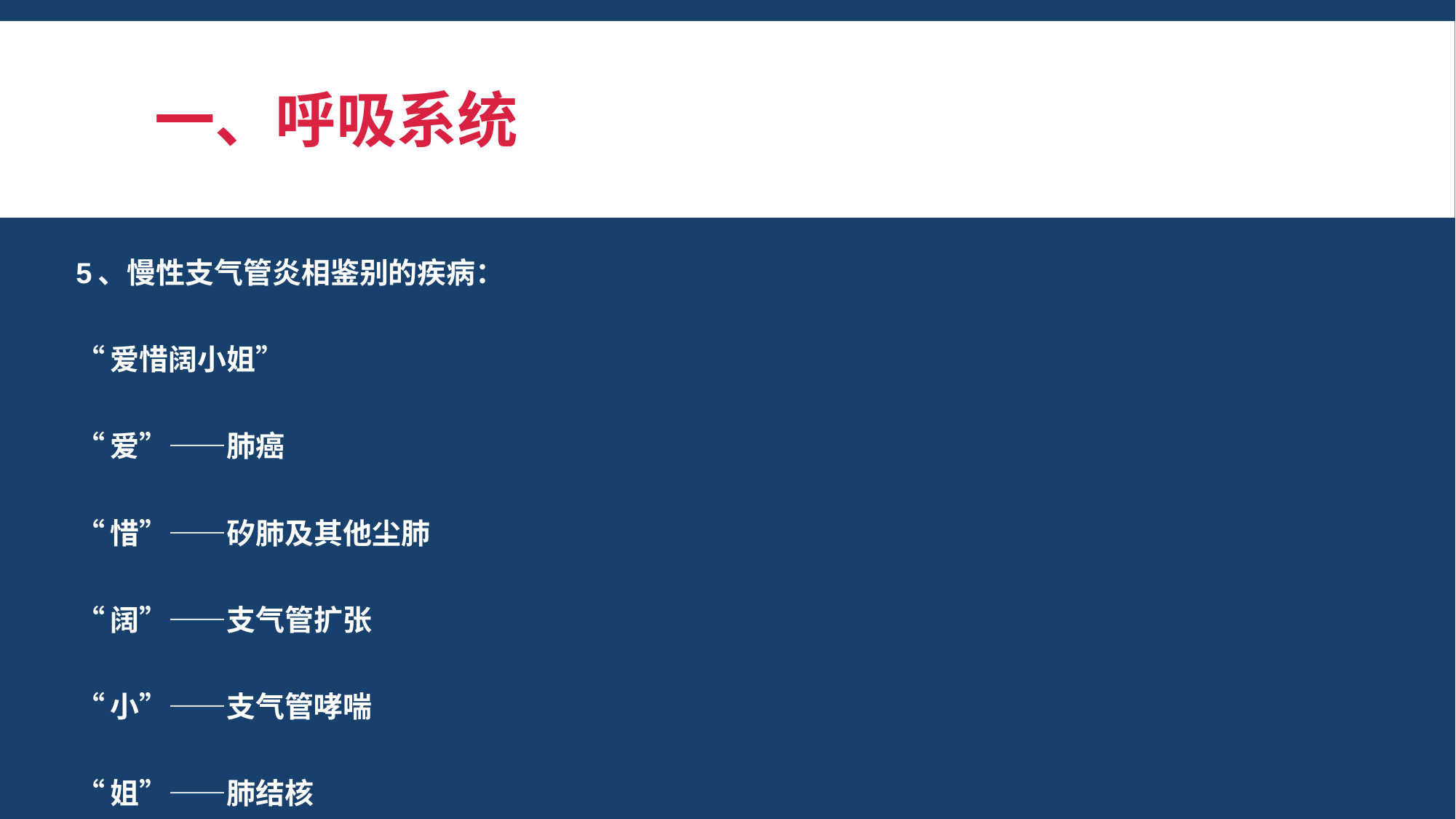

# 一、呼吸系统
5、慢性支气管炎相鉴别的疾病：
“爱惜阔小姐”
“爱”——肺癌
“惜”——矽肺及其他尘肺
“阔”——支气管扩张
“小”——支气管哮喘
“姐”——肺结核